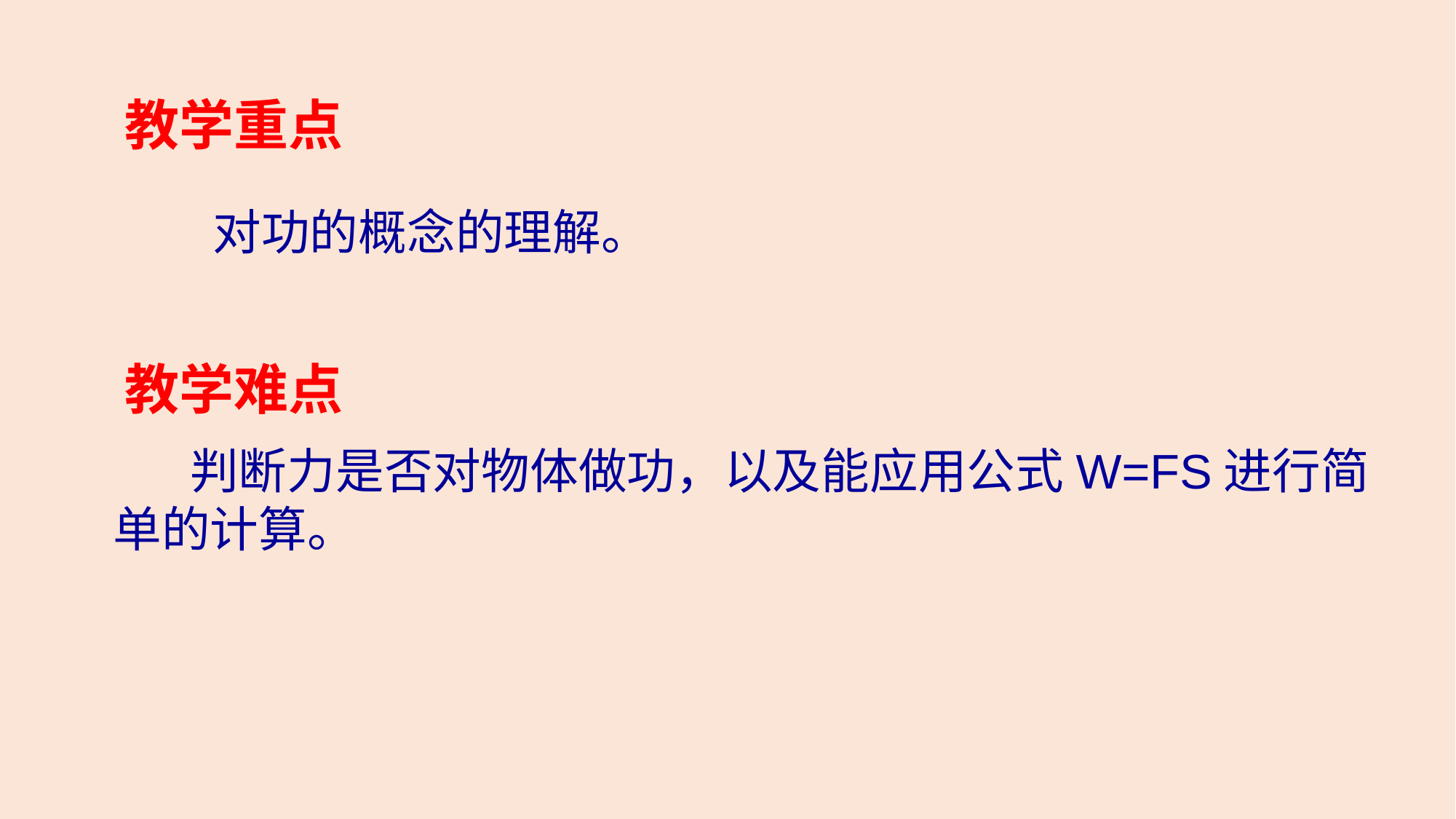

教学重点
      对功的概念的理解。
教学难点
      判断力是否对物体做功，以及能应用公式W=FS进行简单的计算。